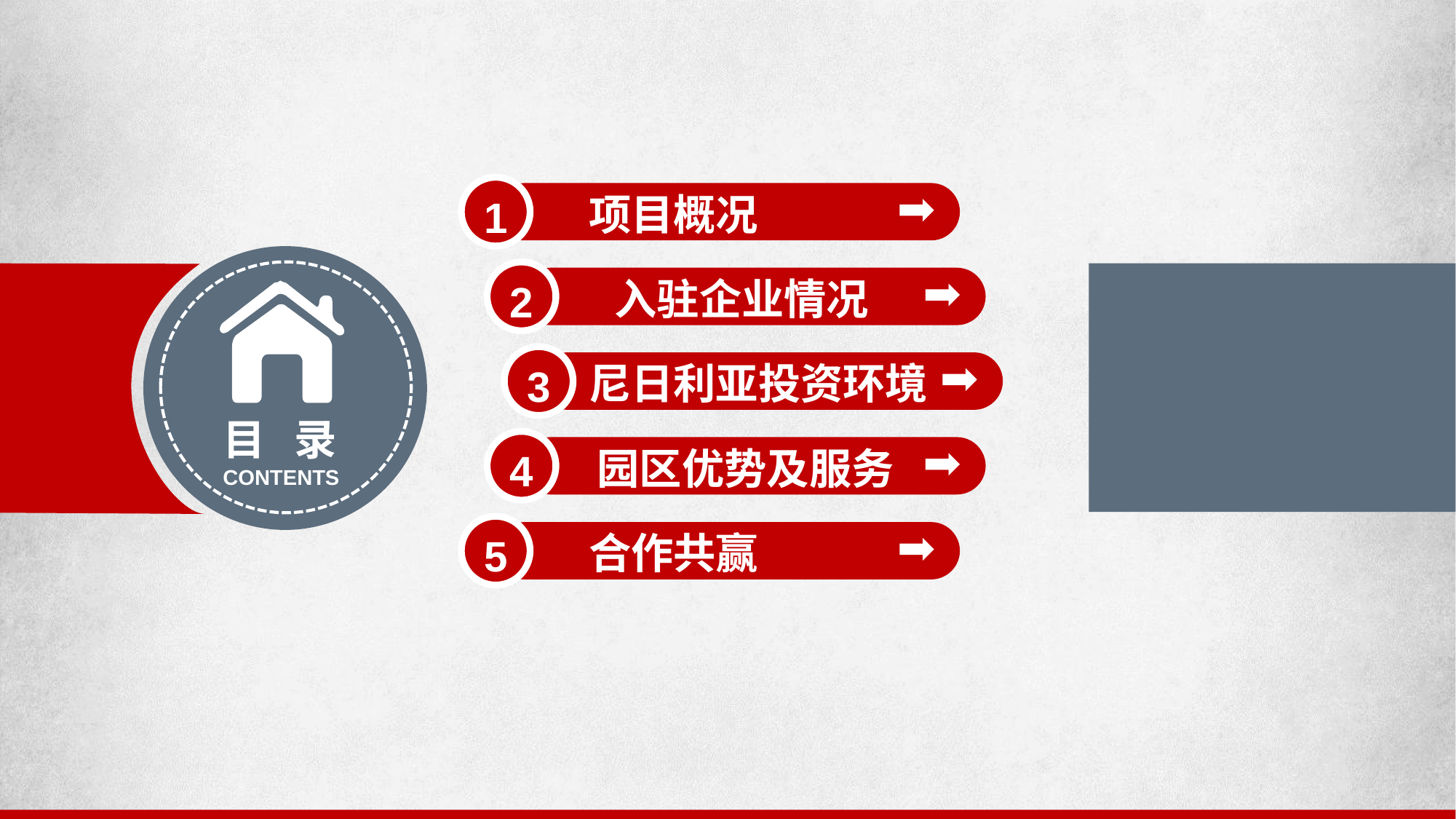

1

   项目概况

2

   入驻企业情况

3

   尼日利亚投资环境

目   录
CONTENTS

4

   园区优势及服务

5

   合作共赢